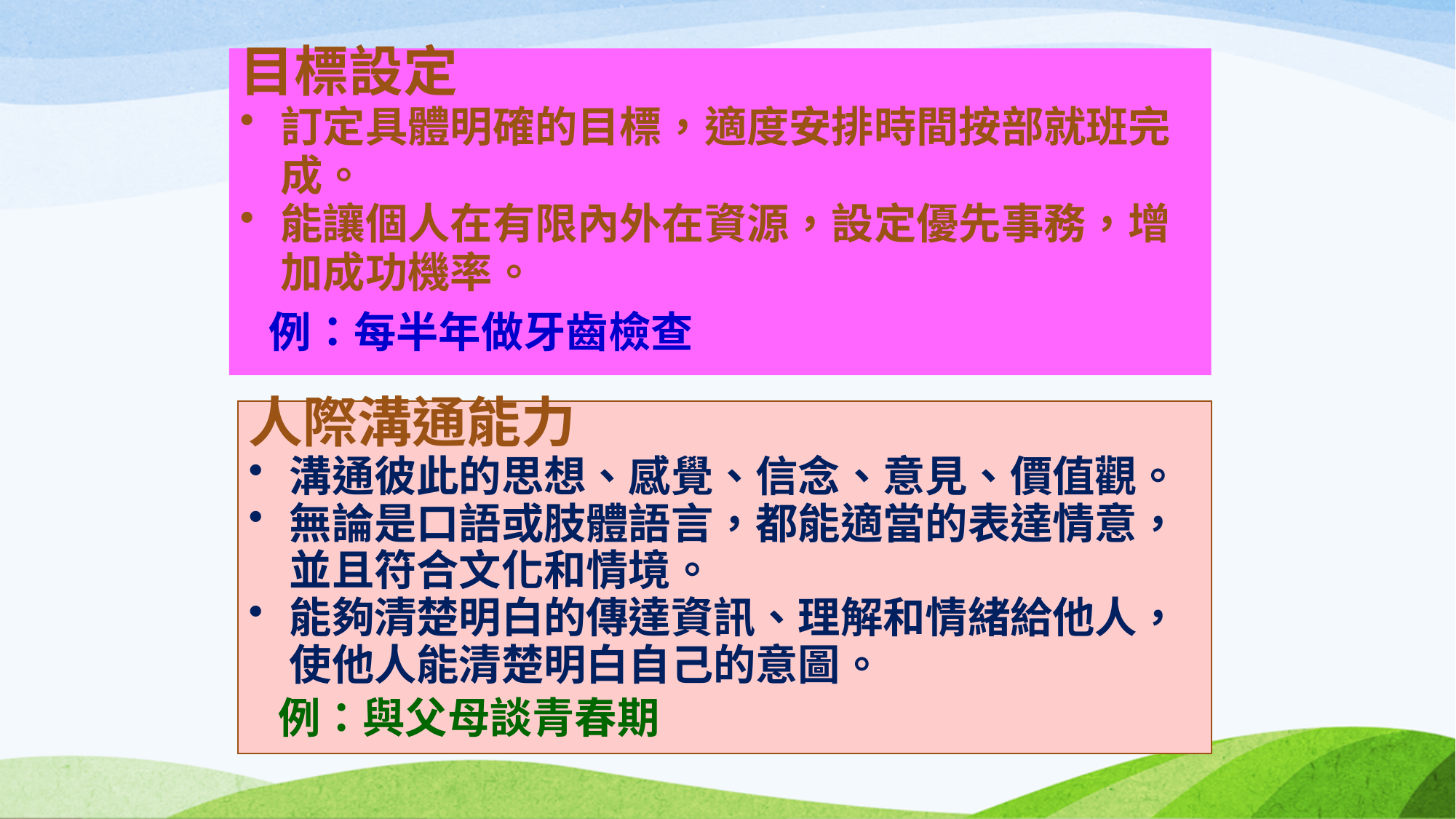

目標設定
訂定具體明確的目標，適度安排時間按部就班完成。
能讓個人在有限內外在資源，設定優先事務，增加成功機率。
  例：每半年做牙齒檢查

人際溝通能力
溝通彼此的思想、感覺、信念、意見、價值觀。
無論是口語或肢體語言，都能適當的表達情意，並且符合文化和情境。
能夠清楚明白的傳達資訊、理解和情緒給他人，使他人能清楚明白自己的意圖。
  例：與父母談青春期